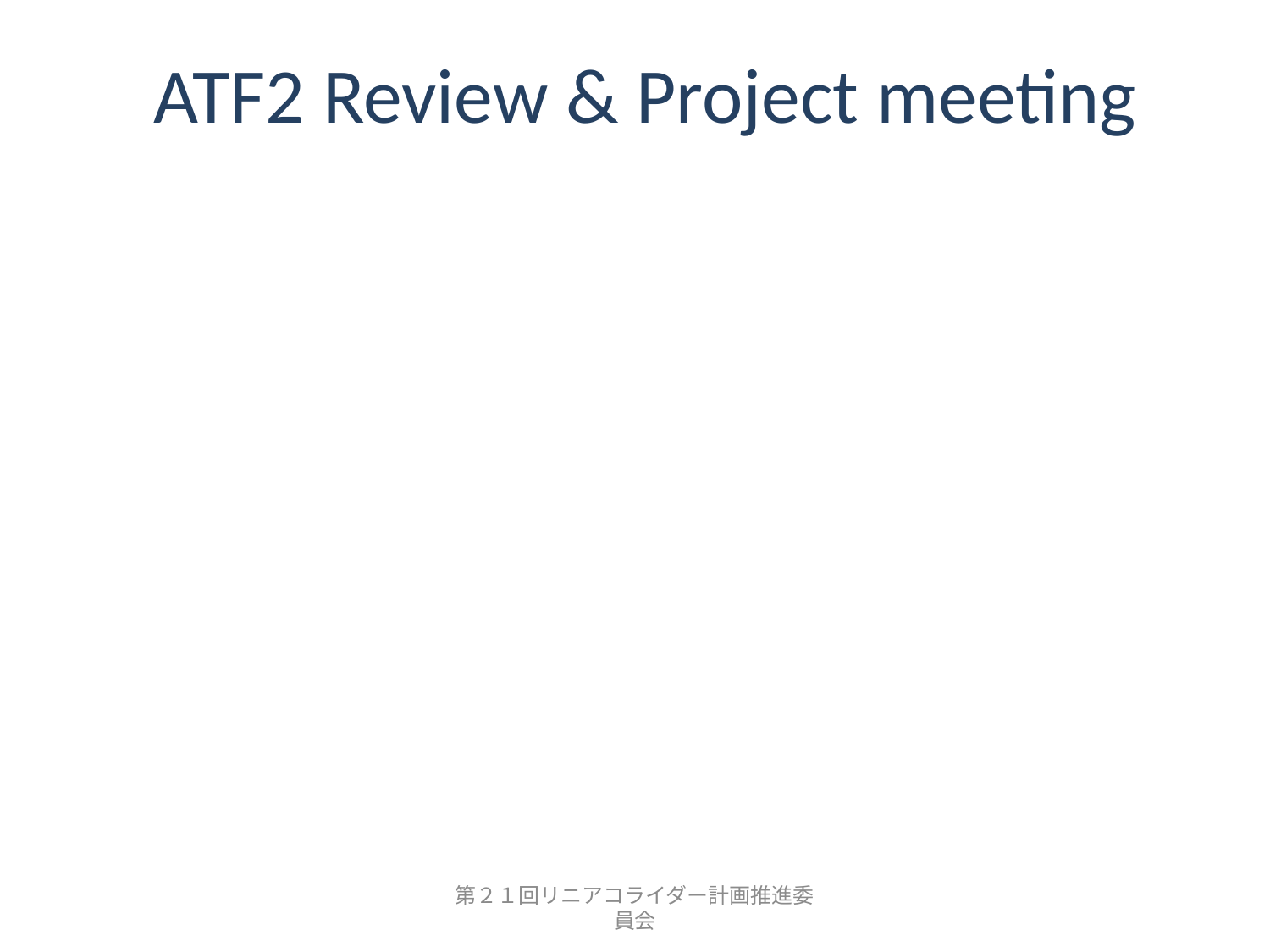

# ATF2 Review & Project meeting

第２１回リニアコライダー計画推進委員会